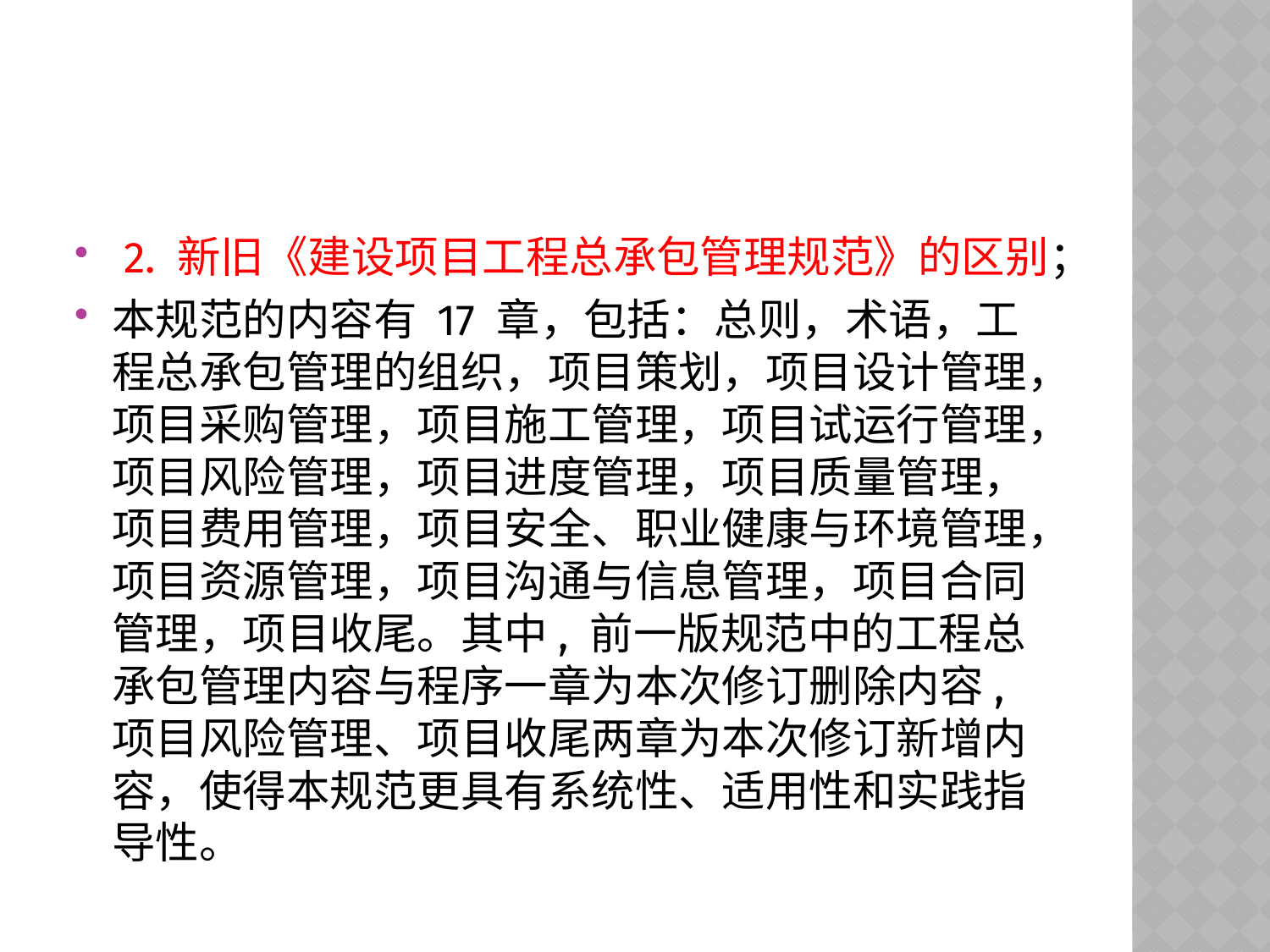

#
 2. 新旧《建设项目工程总承包管理规范》的区别；
本规范的内容有 17 章，包括：总则，术语，工程总承包管理的组织，项目策划，项目设计管理，项目采购管理，项目施工管理，项目试运行管理，项目风险管理，项目进度管理，项目质量管理，项目费用管理，项目安全、职业健康与环境管理，项目资源管理，项目沟通与信息管理，项目合同管理，项目收尾。其中, 前一版规范中的工程总承包管理内容与程序一章为本次修订删除内容,项目风险管理、项目收尾两章为本次修订新增内容，使得本规范更具有系统性、适用性和实践指导性。